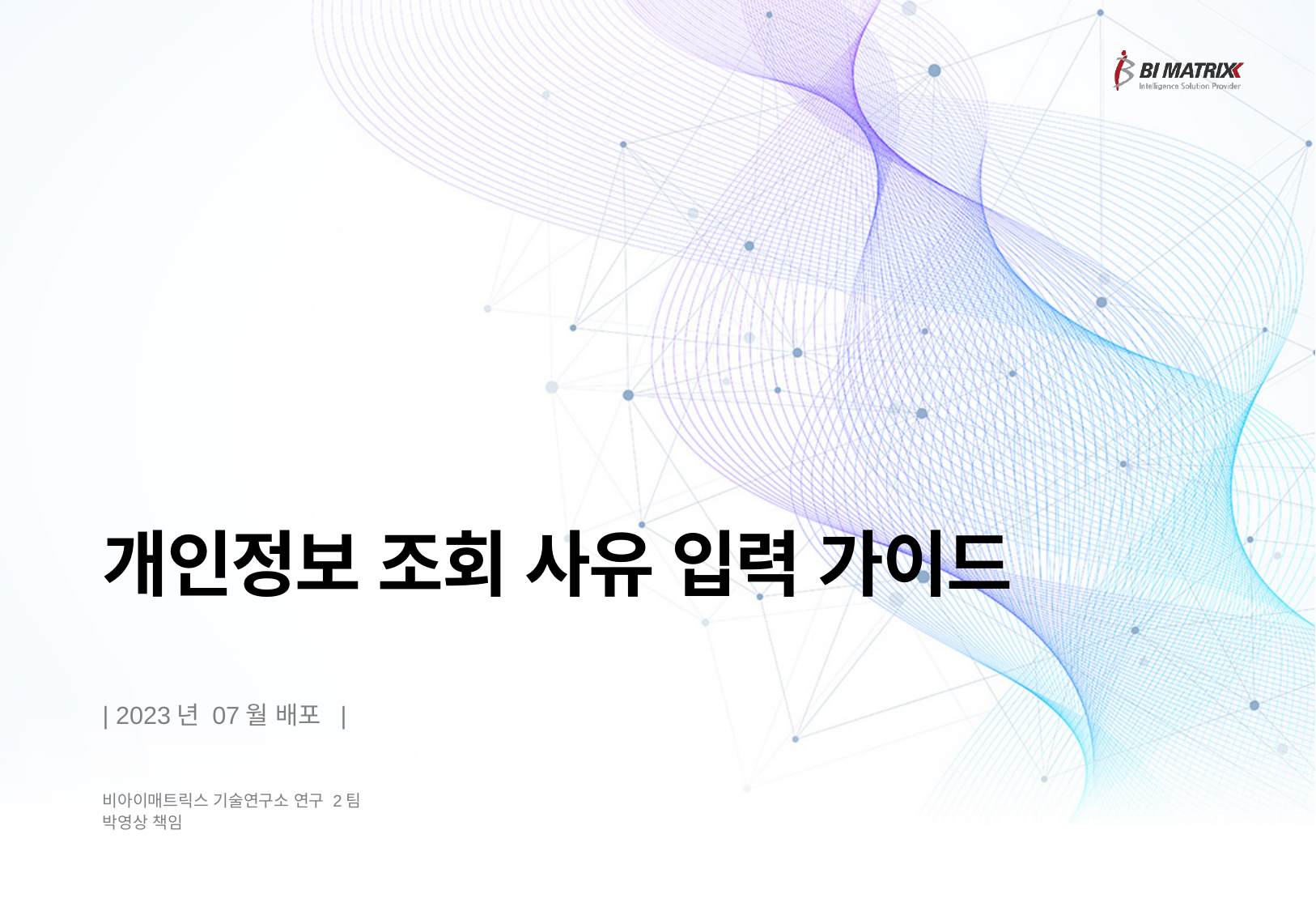

# 개인정보 조회 사유 입력 가이드
| 2023년 07월 배포  |
비아이매트릭스 기술연구소 연구 2팀
박영상 책임